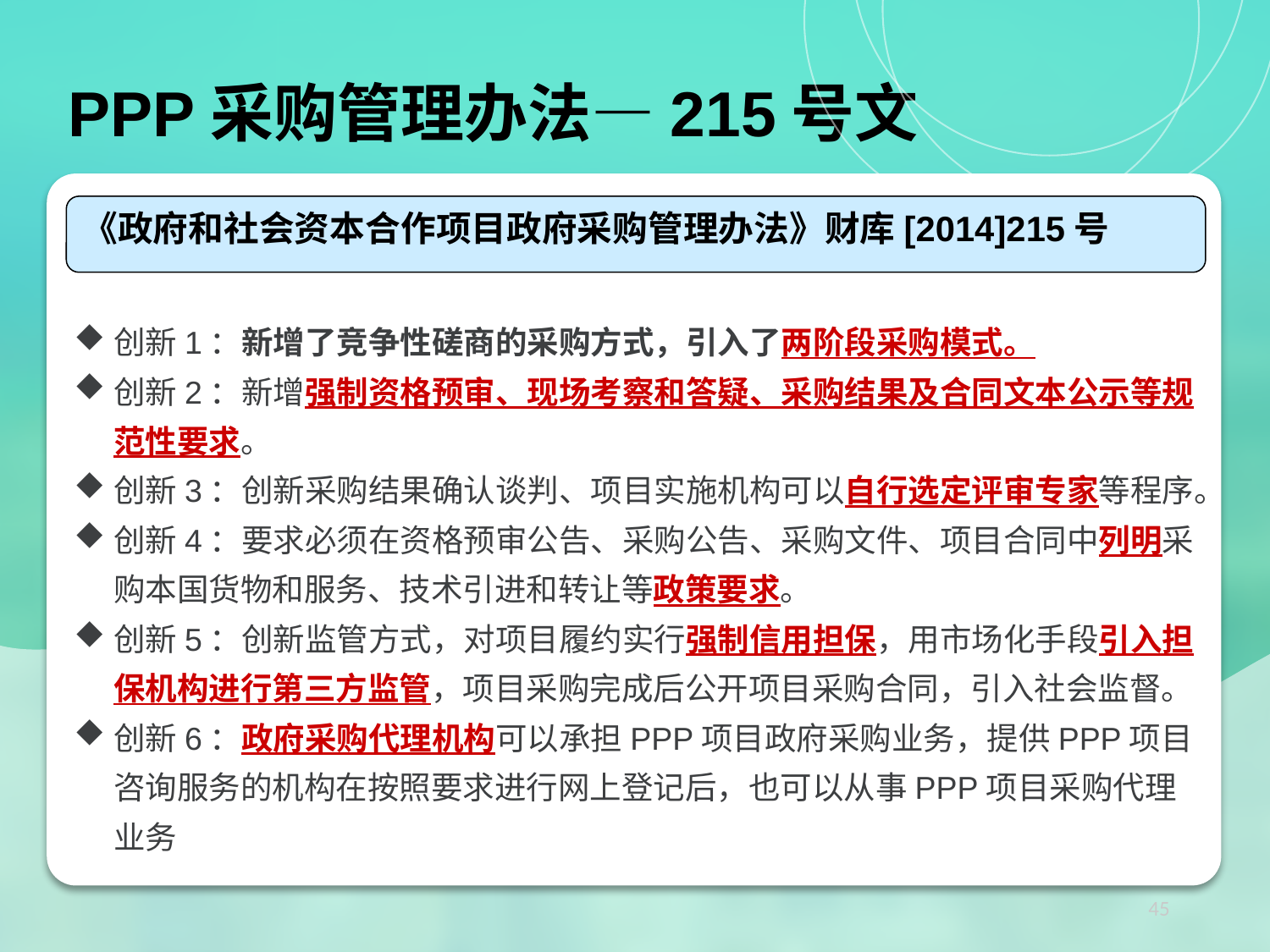

PPP采购管理办法—215号文

《政府和社会资本合作项目政府采购管理办法》财库[2014]215号
创新1：新增了竞争性磋商的采购方式，引入了两阶段采购模式。
创新2：新增强制资格预审、现场考察和答疑、采购结果及合同文本公示等规范性要求。
创新3：创新采购结果确认谈判、项目实施机构可以自行选定评审专家等程序。
创新4：要求必须在资格预审公告、采购公告、采购文件、项目合同中列明采购本国货物和服务、技术引进和转让等政策要求。
创新5：创新监管方式，对项目履约实行强制信用担保，用市场化手段引入担保机构进行第三方监管，项目采购完成后公开项目采购合同，引入社会监督。
创新6：政府采购代理机构可以承担PPP项目政府采购业务，提供PPP项目咨询服务的机构在按照要求进行网上登记后，也可以从事PPP项目采购代理业务

45